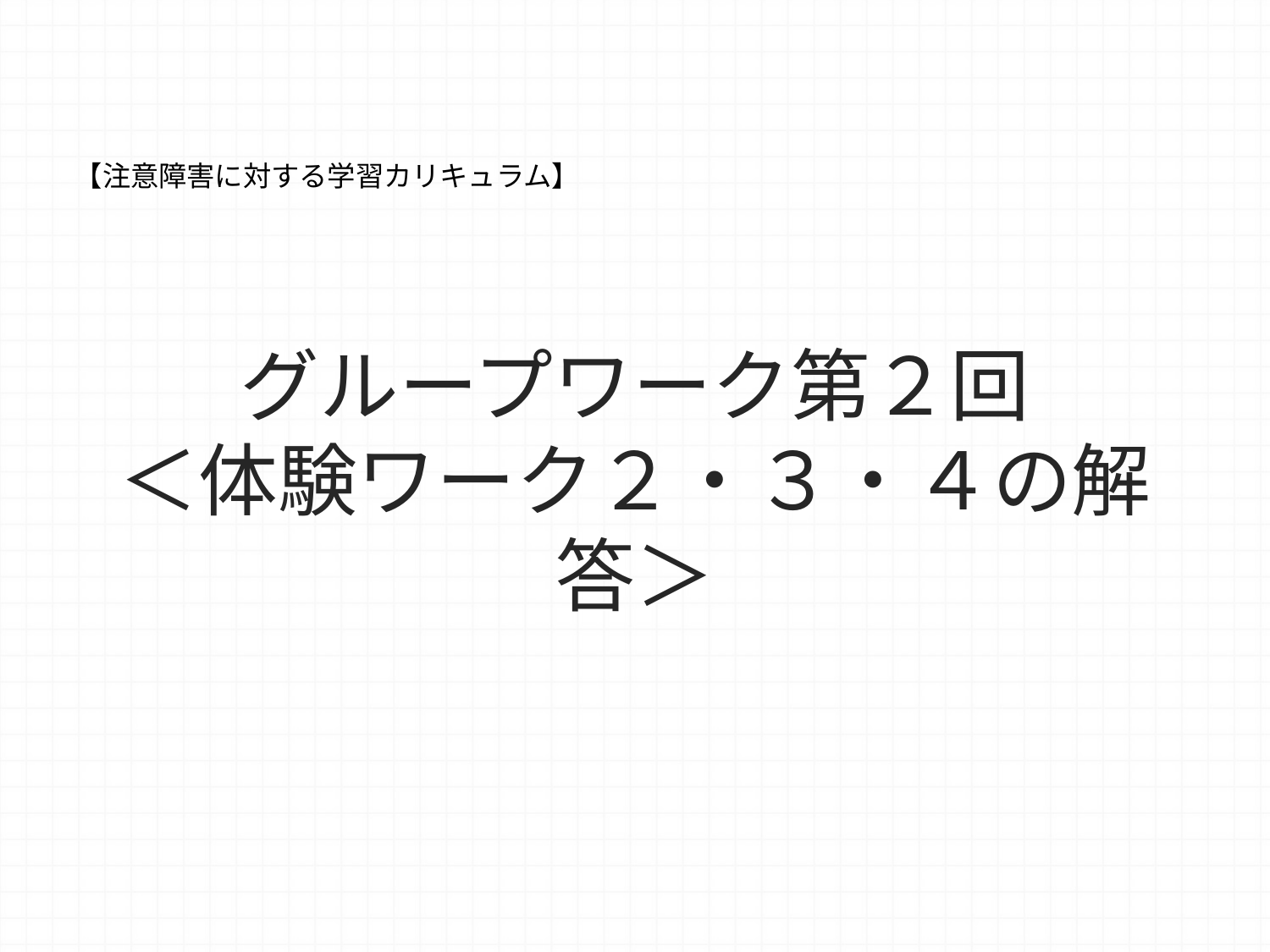

# グループワーク第２回 ＜体験ワーク２・３・４の解答＞
【注意障害に対する学習カリキュラム】